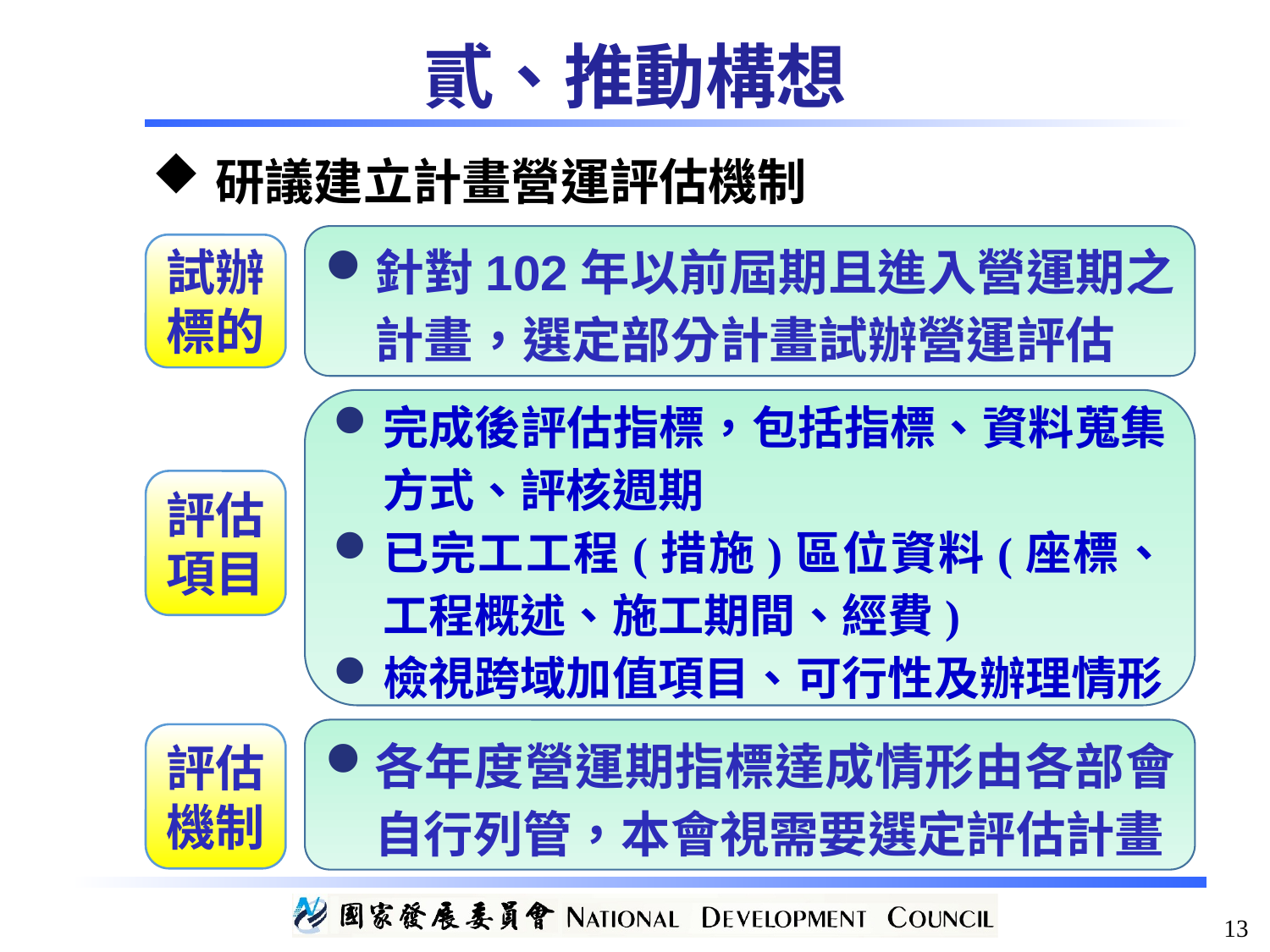

貳、推動構想
研議建立計畫營運評估機制
針對102年以前屆期且進入營運期之計畫，選定部分計畫試辦營運評估
試辦標的
完成後評估指標，包括指標、資料蒐集方式、評核週期
已完工工程(措施)區位資料(座標、工程概述、施工期間、經費)
檢視跨域加值項目、可行性及辦理情形
評估項目
各年度營運期指標達成情形由各部會自行列管，本會視需要選定評估計畫
評估機制
13